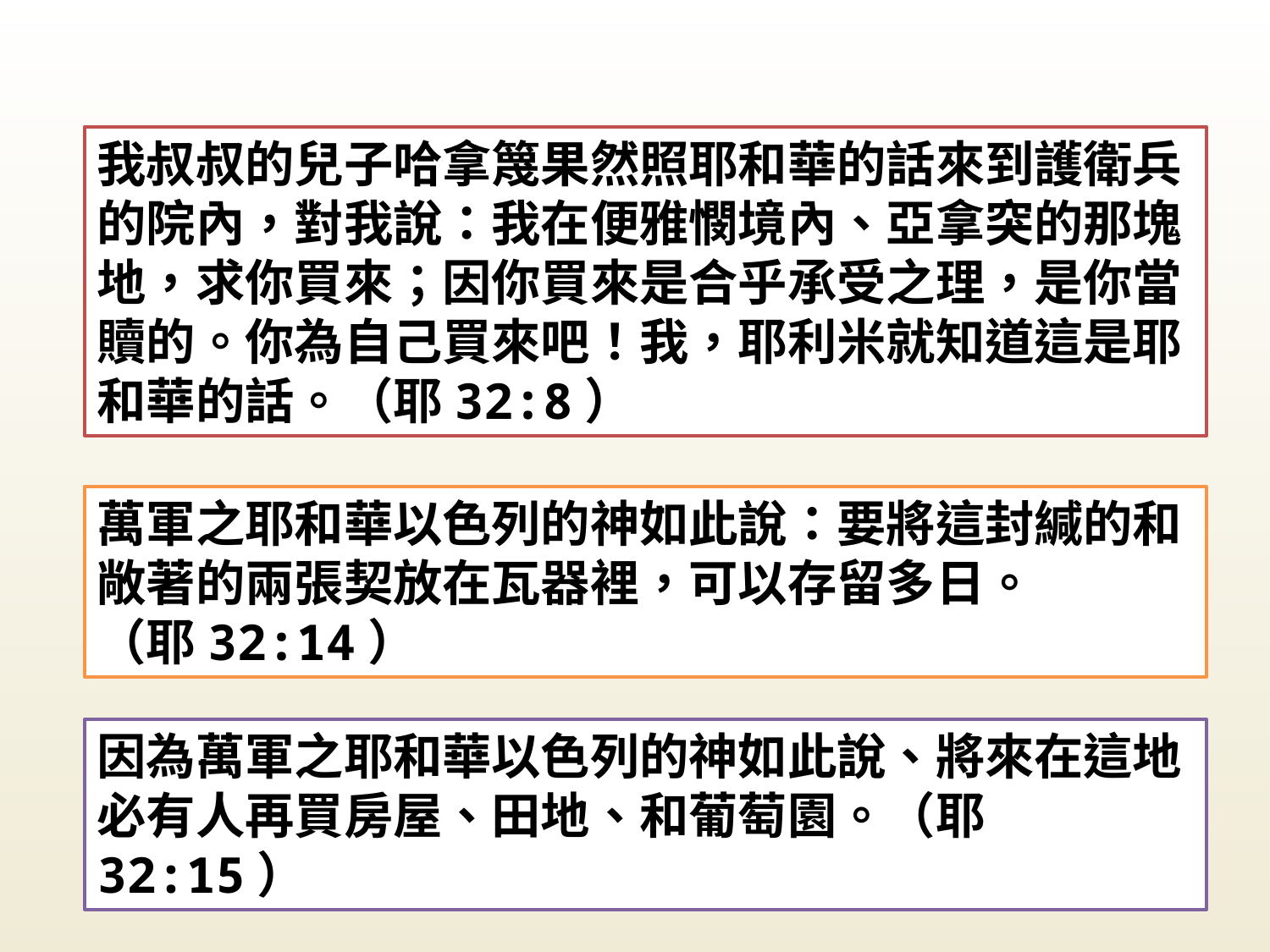

我叔叔的兒子哈拿篾果然照耶和華的話來到護衛兵的院內，對我說：我在便雅憫境內、亞拿突的那塊地，求你買來；因你買來是合乎承受之理，是你當贖的。你為自己買來吧！我，耶利米就知道這是耶和華的話。（耶32:8）
萬軍之耶和華以色列的神如此說：要將這封緘的和敞著的兩張契放在瓦器裡，可以存留多日。
（耶32:14）
因為萬軍之耶和華以色列的神如此說、將來在這地必有人再買房屋、田地、和葡萄園。（耶32:15）